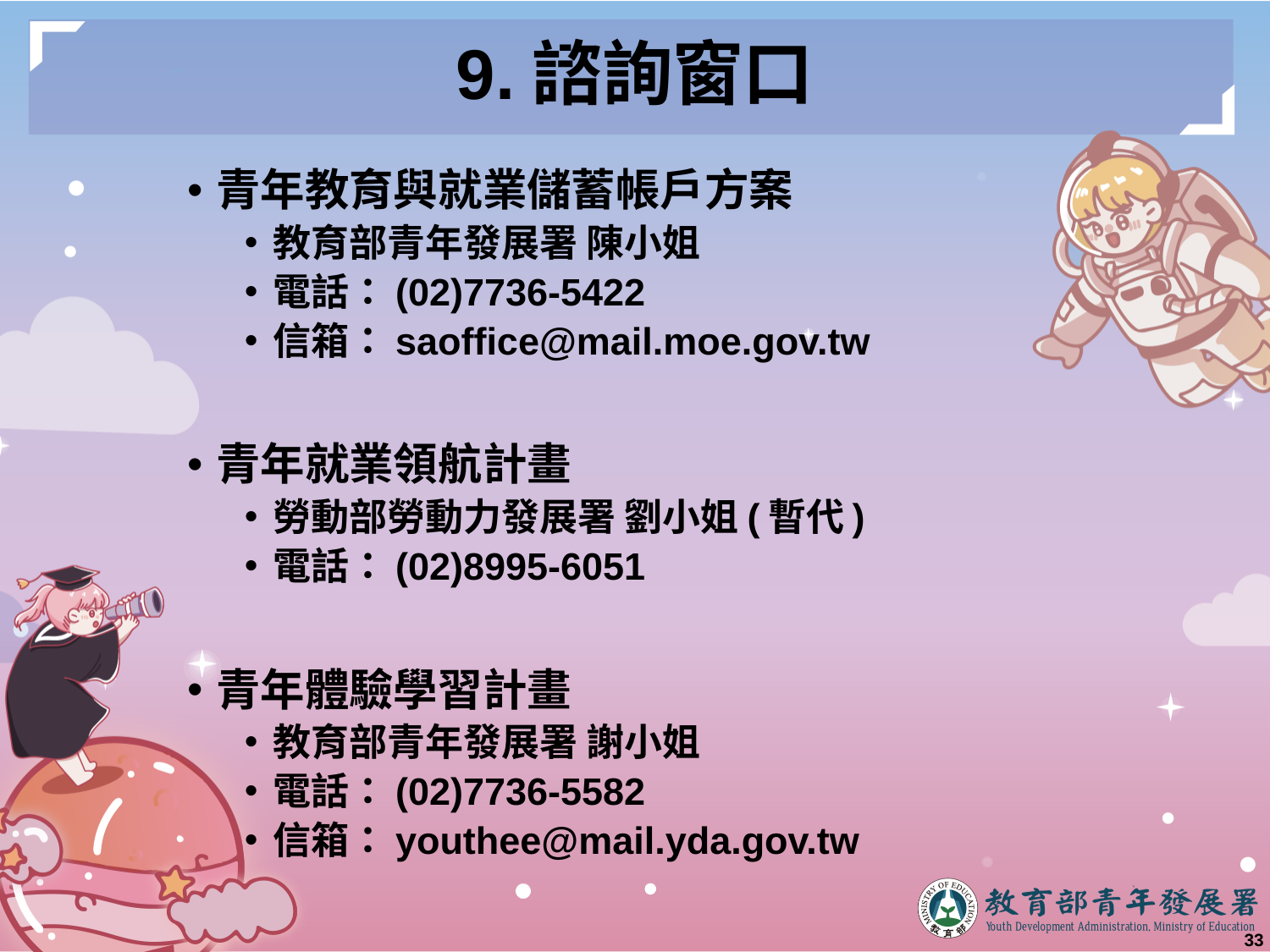

# 9.諮詢窗口
青年教育與就業儲蓄帳戶方案
教育部青年發展署 陳小姐
電話：(02)7736-5422
信箱：saoffice@mail.moe.gov.tw

青年就業領航計畫
勞動部勞動力發展署 劉小姐(暫代)
電話：(02)8995-6051

青年體驗學習計畫
教育部青年發展署 謝小姐
電話：(02)7736-5582
信箱：youthee@mail.yda.gov.tw

33